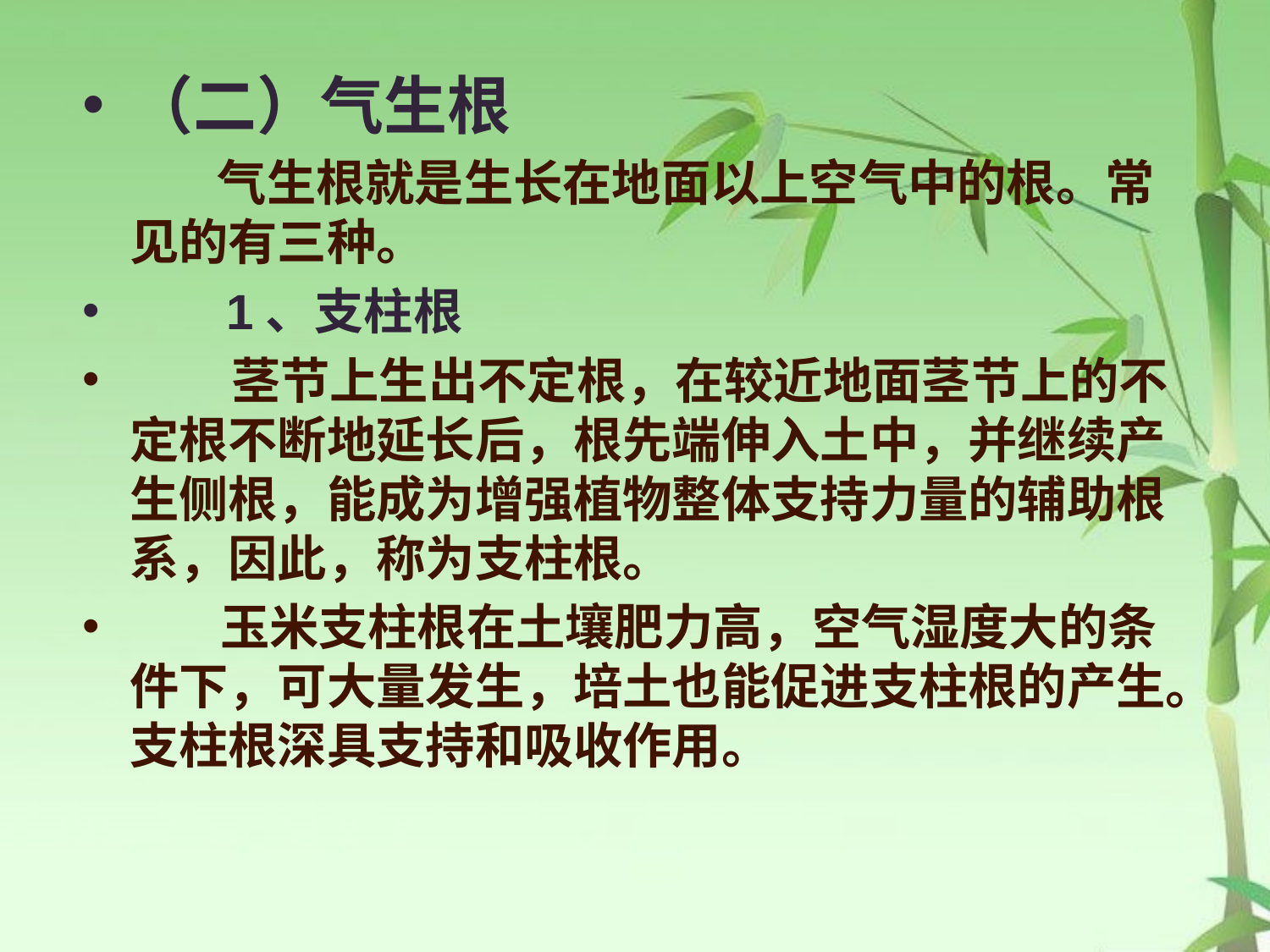

（二）气生根
           气生根就是生长在地面以上空气中的根。常见的有三种。
       1、支柱根
        茎节上生出不定根，在较近地面茎节上的不定根不断地延长后，根先端伸入土中，并继续产生侧根，能成为增强植物整体支持力量的辅助根系，因此，称为支柱根。
       玉米支柱根在土壤肥力高，空气湿度大的条件下，可大量发生，培土也能促进支柱根的产生。支柱根深具支持和吸收作用。